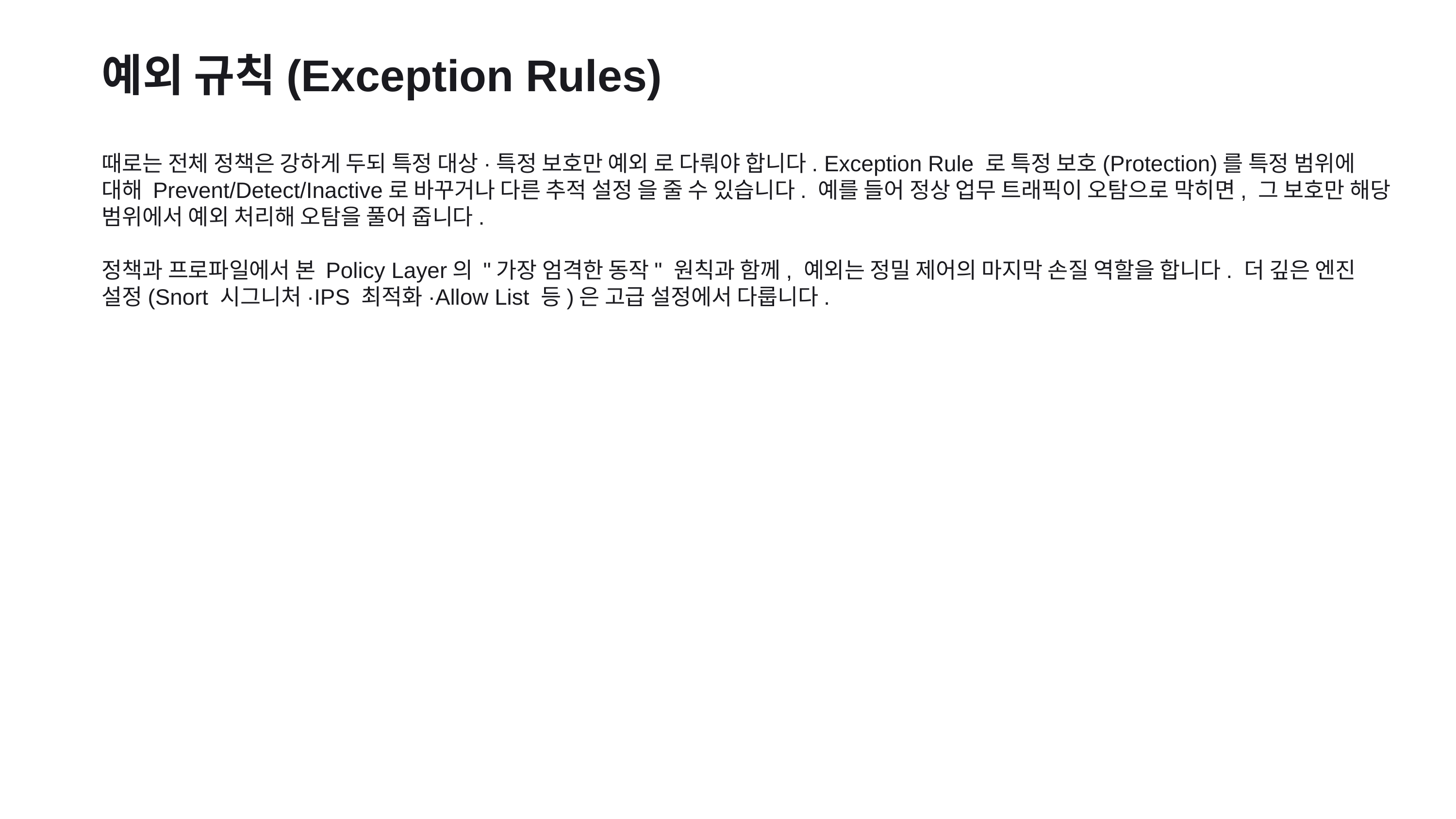

예외 규칙(Exception Rules)
때로는 전체 정책은 강하게 두되 특정 대상·특정 보호만 예외 로 다뤄야 합니다. Exception Rule 로 특정 보호(Protection)를 특정 범위에 대해 Prevent/Detect/Inactive로 바꾸거나 다른 추적 설정 을 줄 수 있습니다. 예를 들어 정상 업무 트래픽이 오탐으로 막히면, 그 보호만 해당 범위에서 예외 처리해 오탐을 풀어 줍니다.

정책과 프로파일에서 본 Policy Layer의 "가장 엄격한 동작" 원칙과 함께, 예외는 정밀 제어의 마지막 손질 역할을 합니다. 더 깊은 엔진 설정(Snort 시그니처·IPS 최적화·Allow List 등)은 고급 설정에서 다룹니다.